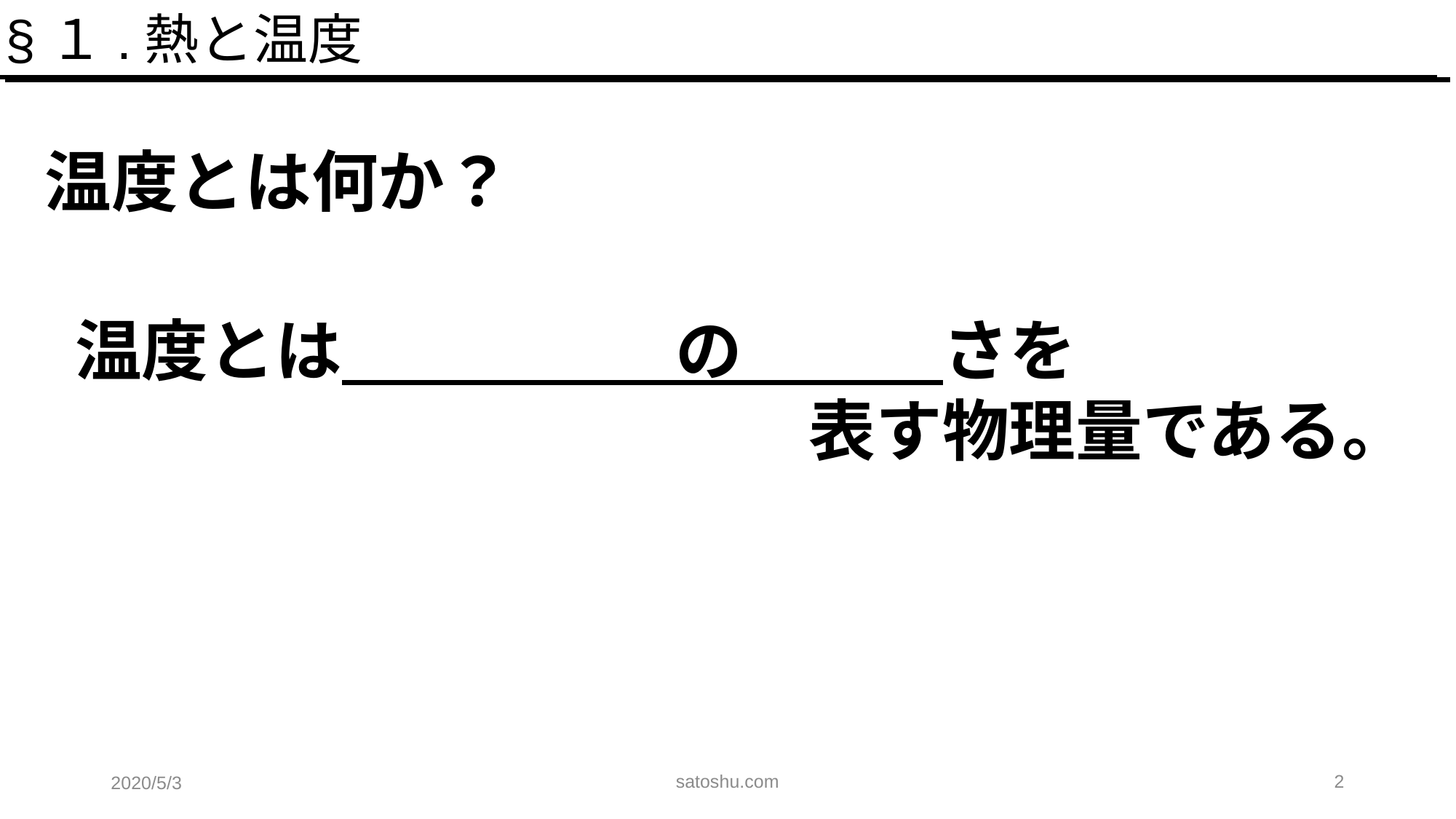

§１.熱と温度
温度とは何か？
温度とは　　　　　の　　　さを
　　　　　　　　　　　表す物理量である。
satoshu.com
2
2020/5/3